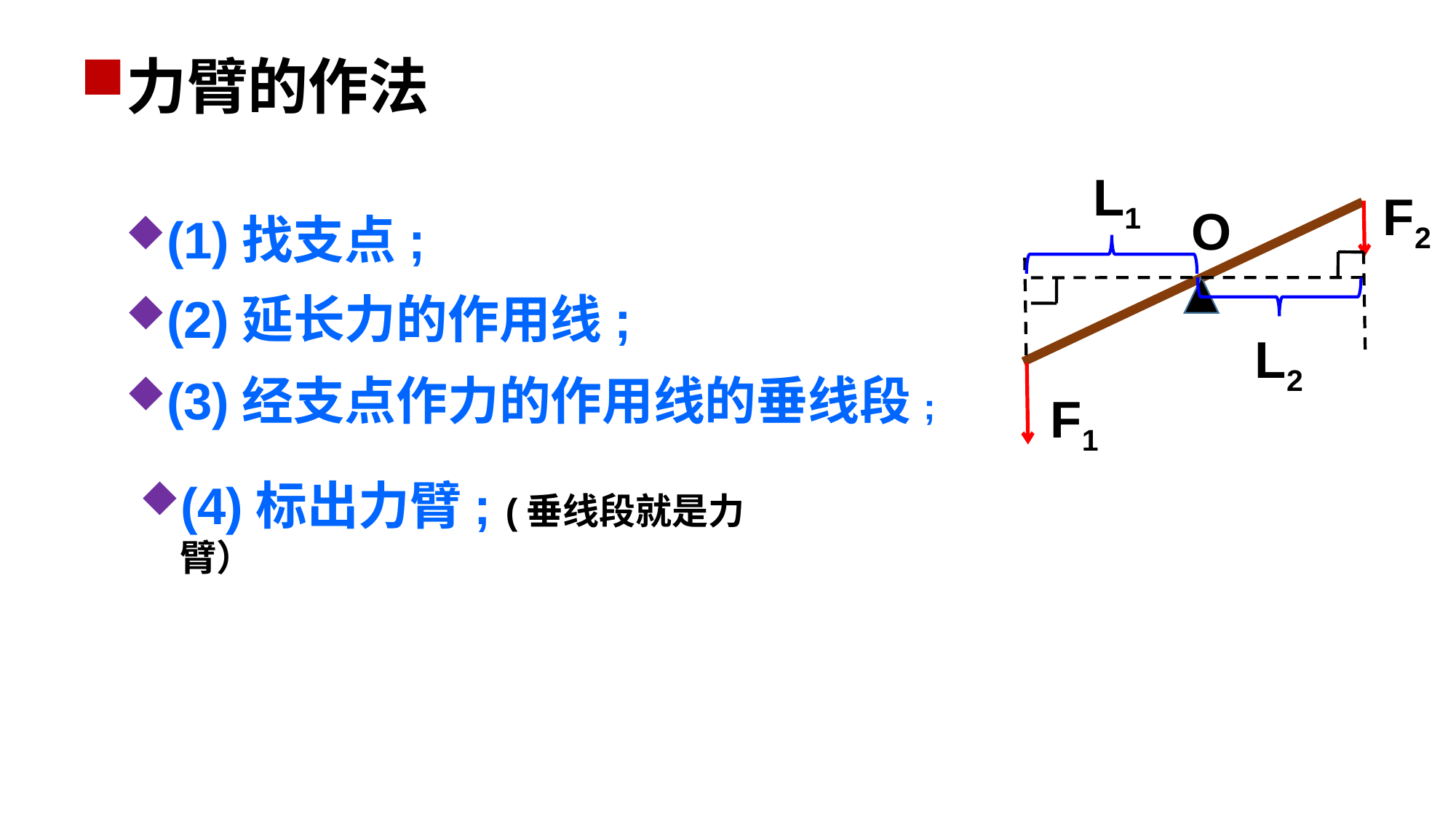

力臂的作法
L1

F2
O
(1)找支点;

(2)延长力的作用线;
L2

F1
(3)经支点作力的作用线的垂线段;
(4)标出力臂; (垂线段就是力臂）